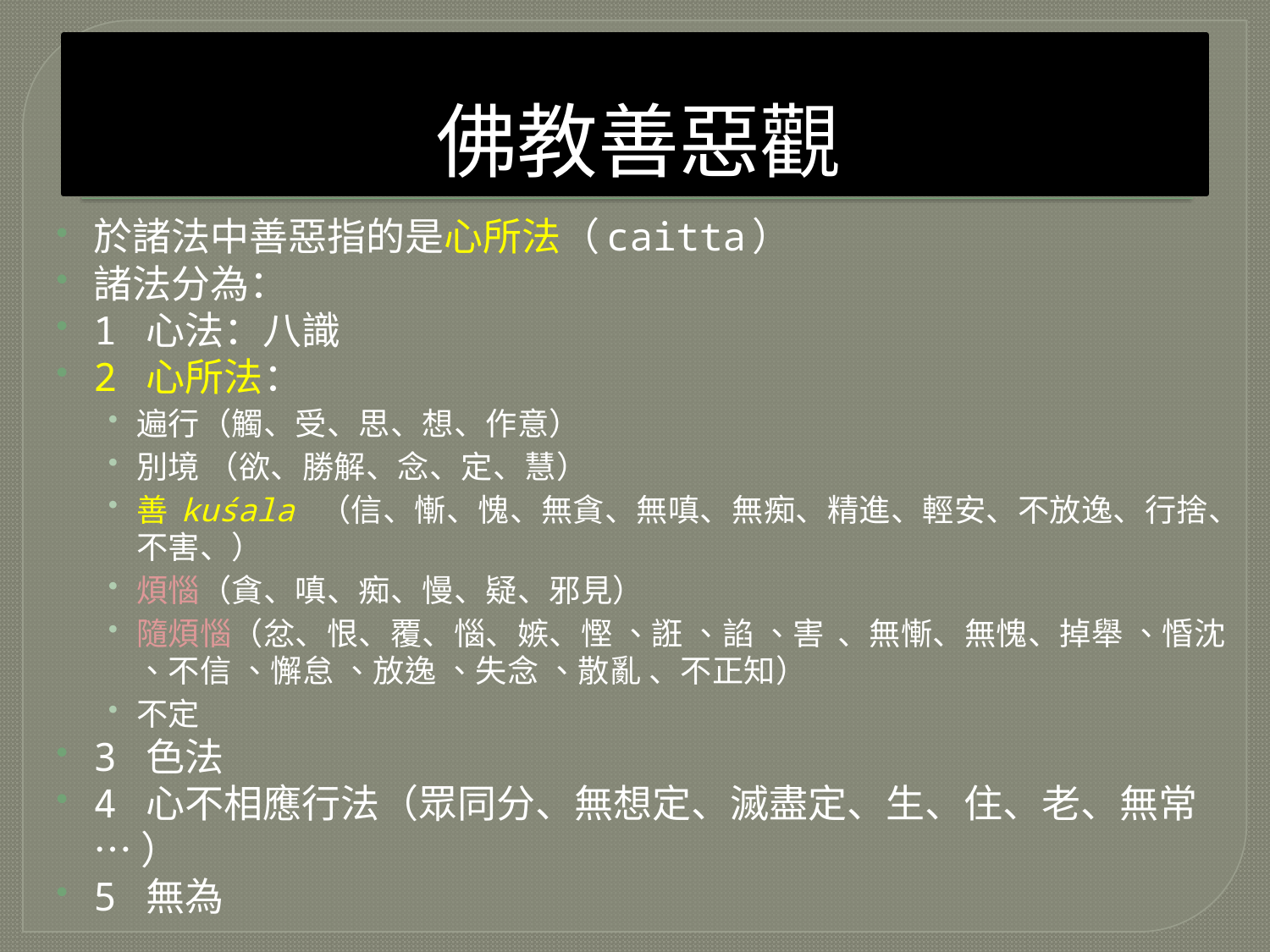

# 佛教善惡觀
於諸法中善惡指的是心所法（caitta）
諸法分為：
1 心法：八識
2 心所法：
遍行（觸、受、思、想、作意）
別境 （欲、勝解、念、定、慧）
善 kuśala （信、慚、愧、無貪、無嗔、無痴、精進、輕安、不放逸、行捨、不害、）
煩惱（貪、嗔、痴、慢、疑、邪見）
隨煩惱（忿、恨、覆、惱、嫉、慳 、誑 、諂 、害 	、無慚、無愧、掉舉 、惛沈 、不信 、懈怠 、放逸 、失念 、散亂 、不正知）
不定
3 色法
4 心不相應行法（眾同分、無想定、滅盡定、生、住、老、無常… ）
5 無為